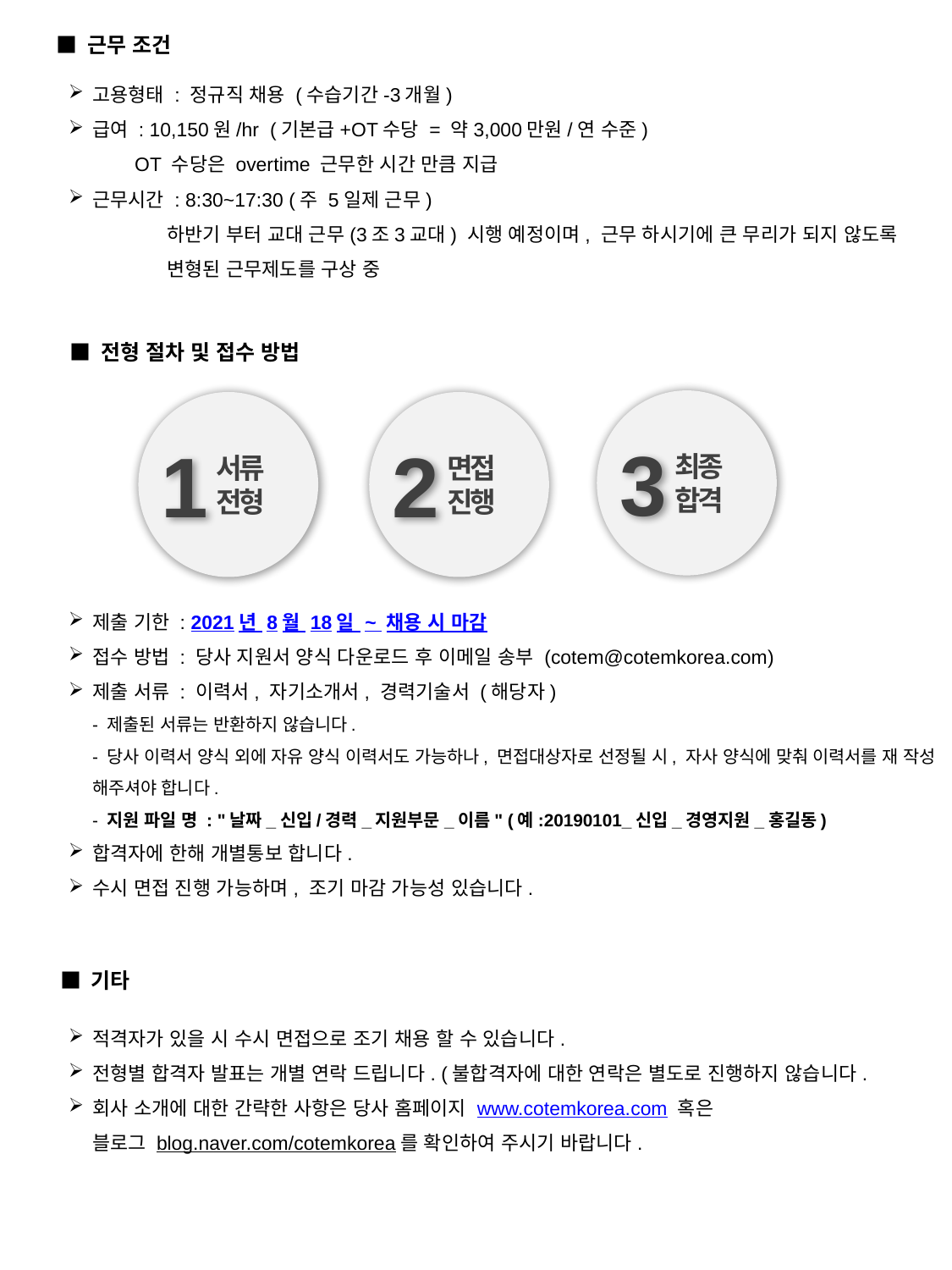

■ 근무 조건
고용형태 : 정규직 채용 (수습기간-3개월)
급여 : 10,150원/hr  (기본급+OT수당 = 약3,000만원/연 수준)
            OT 수당은 overtime 근무한 시간 만큼 지급
근무시간 : 8:30~17:30 (주 5일제 근무)
                 하반기 부터 교대 근무(3조3교대) 시행 예정이며, 근무 하시기에 큰 무리가 되지 않도록
                 변형된 근무제도를 구상 중
 ■ 전형 절차 및 접수 방법
   최종
   합격
   서류
   전형
   면접
   진행
3
1
2
제출 기한 : 2021년 8월 18일 ~ 채용 시 마감
접수 방법 : 당사 지원서 양식 다운로드 후 이메일 송부 (cotem@cotemkorea.com)
제출 서류 : 이력서, 자기소개서, 경력기술서 (해당자)
- 제출된 서류는 반환하지 않습니다.
- 당사 이력서 양식 외에 자유 양식 이력서도 가능하나, 면접대상자로 선정될 시, 자사 양식에 맞춰 이력서를 재 작성 해주셔야 합니다.
- 지원 파일 명 : "날짜_신입/경력_지원부문_이름" (예:20190101_신입_경영지원_홍길동)
합격자에 한해 개별통보 합니다.
수시 면접 진행 가능하며, 조기 마감 가능성 있습니다.
 ■ 기타
적격자가 있을 시 수시 면접으로 조기 채용 할 수 있습니다.
전형별 합격자 발표는 개별 연락 드립니다. (불합격자에 대한 연락은 별도로 진행하지 않습니다.
회사 소개에 대한 간략한 사항은 당사 홈페이지 www.cotemkorea.com 혹은
블로그 blog.naver.com/cotemkorea를 확인하여 주시기 바랍니다.